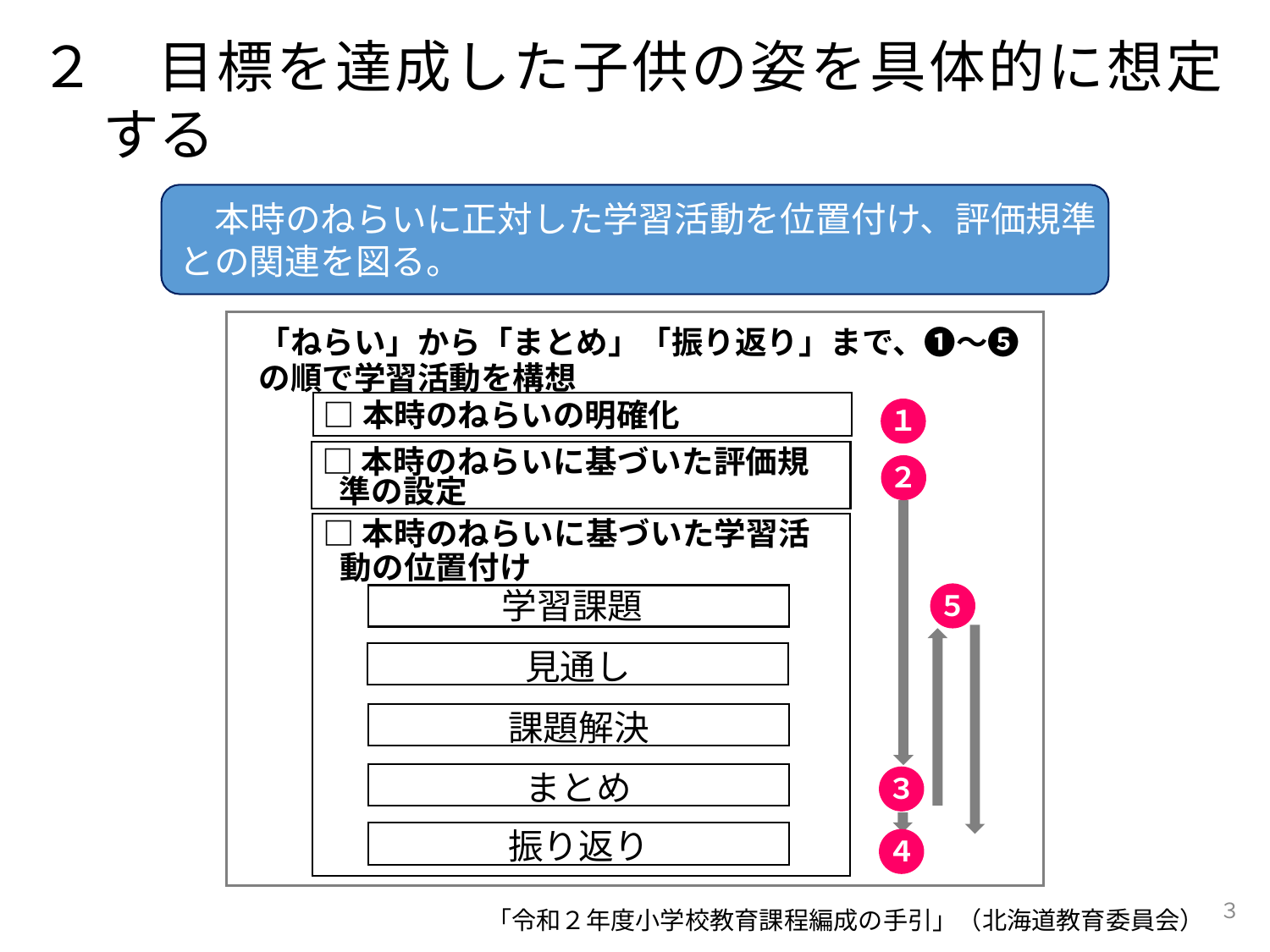

２　目標を達成した子供の姿を具体的に想定する

　本時のねらいに正対した学習活動を位置付け、評価規準との関連を図る。

「ねらい」から「まとめ」「振り返り」まで、➊～❺の順で学習活動を構想
□本時のねらいの明確化
□本時のねらいに基づいた評価規準の設定
□本時のねらいに基づいた学習活動の位置付け

学習課題

見通し

課題解決

まとめ

振り返り
１
２

５

３
４

３
「令和２年度小学校教育課程編成の手引」（北海道教育委員会）